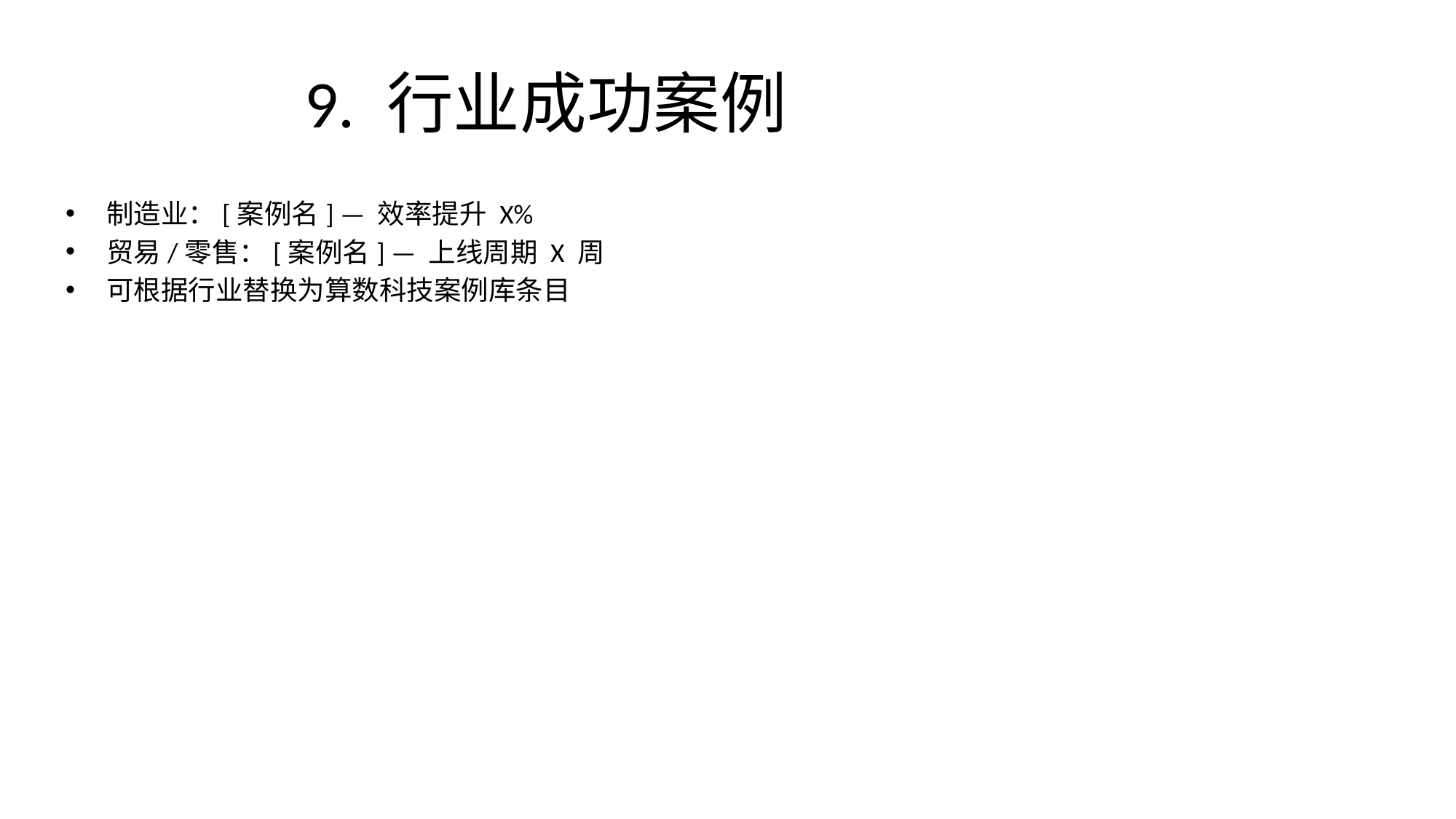

# 9. 行业成功案例
制造业：[案例名] — 效率提升 X%
贸易/零售：[案例名] — 上线周期 X 周
可根据行业替换为算数科技案例库条目